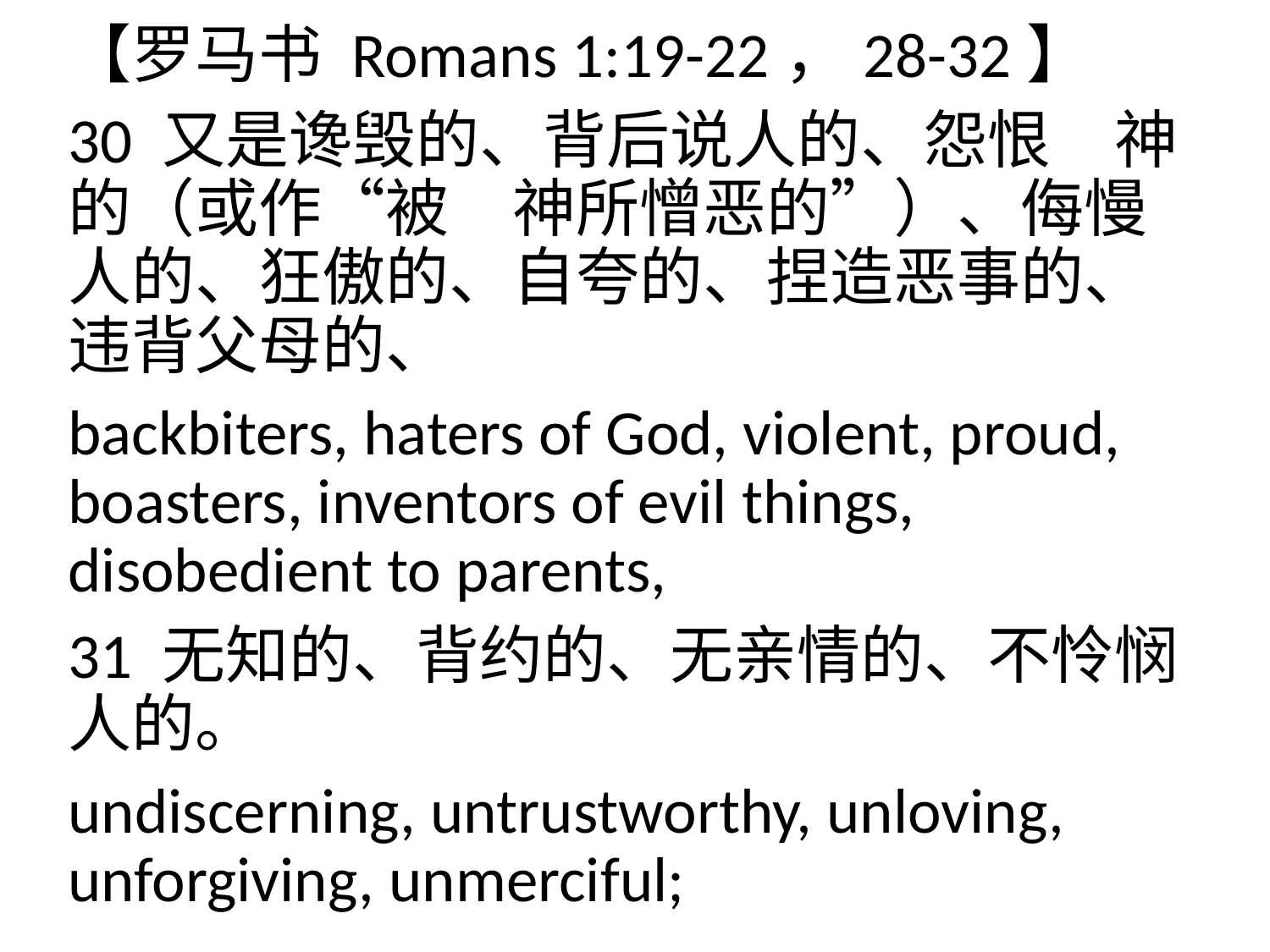

【罗马书 Romans 1:19-22，28-32】
30 又是谗毁的、背后说人的、怨恨　神的（或作“被　神所憎恶的”）、侮慢人的、狂傲的、自夸的、捏造恶事的、违背父母的、
backbiters, haters of God, violent, proud, boasters, inventors of evil things, disobedient to parents,
31 无知的、背约的、无亲情的、不怜悯人的。
undiscerning, untrustworthy, unloving, unforgiving, unmerciful;